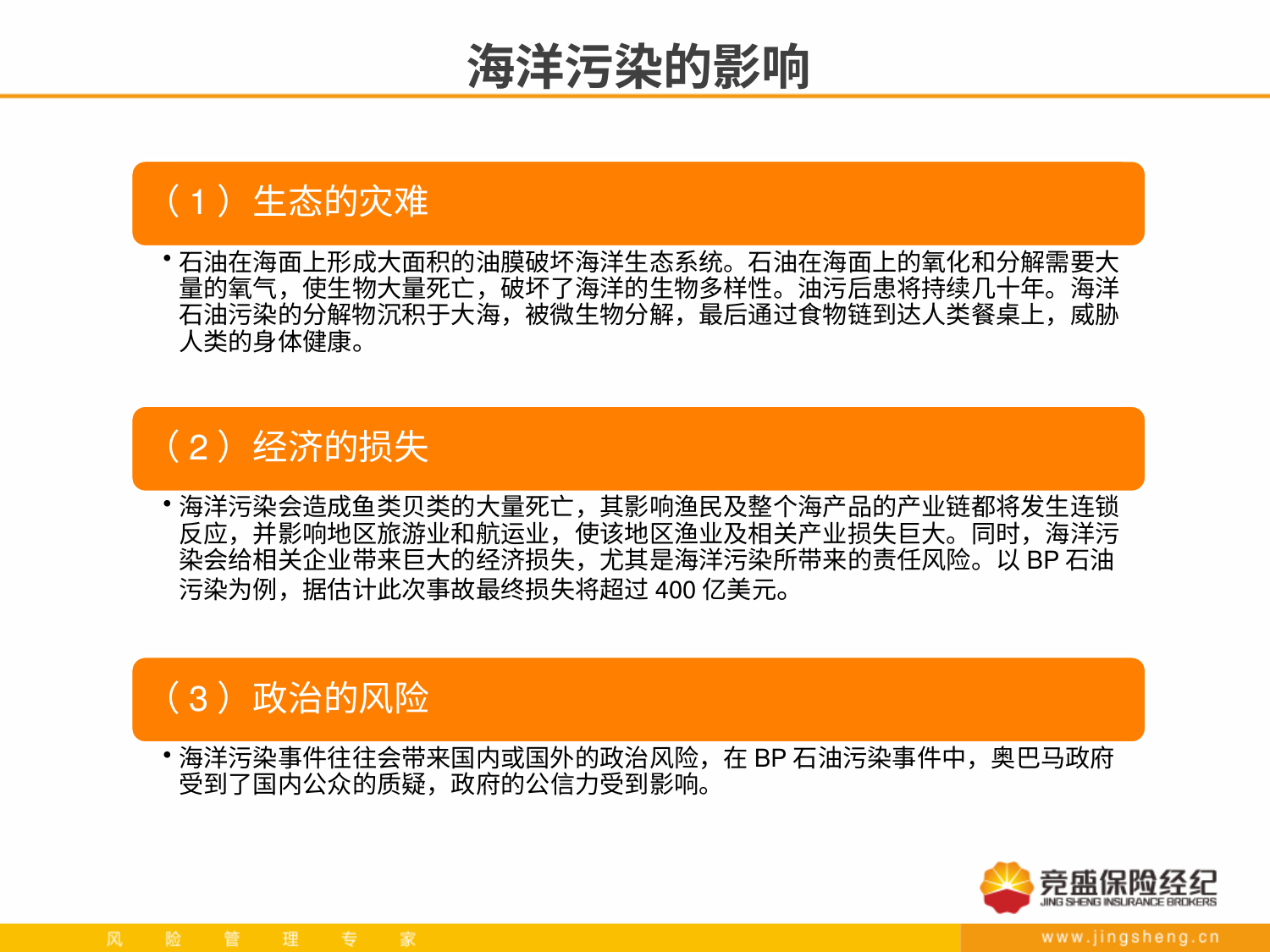

# 海洋污染的影响
（1）生态的灾难
石油在海面上形成大面积的油膜破坏海洋生态系统。石油在海面上的氧化和分解需要大量的氧气，使生物大量死亡，破坏了海洋的生物多样性。油污后患将持续几十年。海洋石油污染的分解物沉积于大海，被微生物分解，最后通过食物链到达人类餐桌上，威胁人类的身体健康。
（2）经济的损失
海洋污染会造成鱼类贝类的大量死亡，其影响渔民及整个海产品的产业链都将发生连锁反应，并影响地区旅游业和航运业，使该地区渔业及相关产业损失巨大。同时，海洋污染会给相关企业带来巨大的经济损失，尤其是海洋污染所带来的责任风险。以BP石油污染为例，据估计此次事故最终损失将超过400亿美元。
（3）政治的风险
海洋污染事件往往会带来国内或国外的政治风险，在BP石油污染事件中，奥巴马政府受到了国内公众的质疑，政府的公信力受到影响。